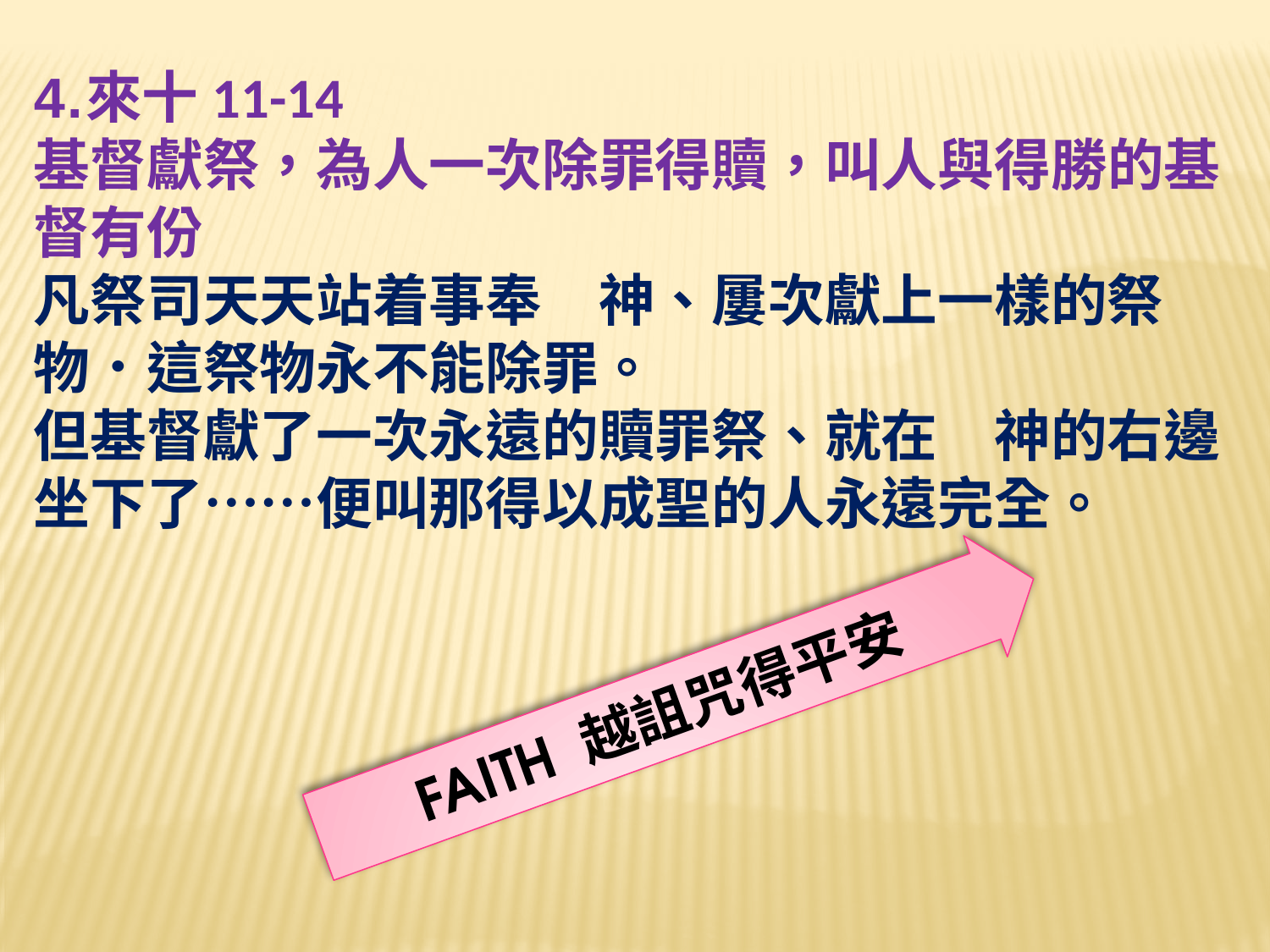

來十11-14
基督獻祭，為人一次除罪得贖，叫人與得勝的基
督有份
凡祭司天天站着事奉　神、屢次獻上一樣的祭
物．這祭物永不能除罪。
但基督獻了一次永遠的贖罪祭、就在　神的右邊
坐下了……便叫那得以成聖的人永遠完全。

FAITH 越詛咒得平安